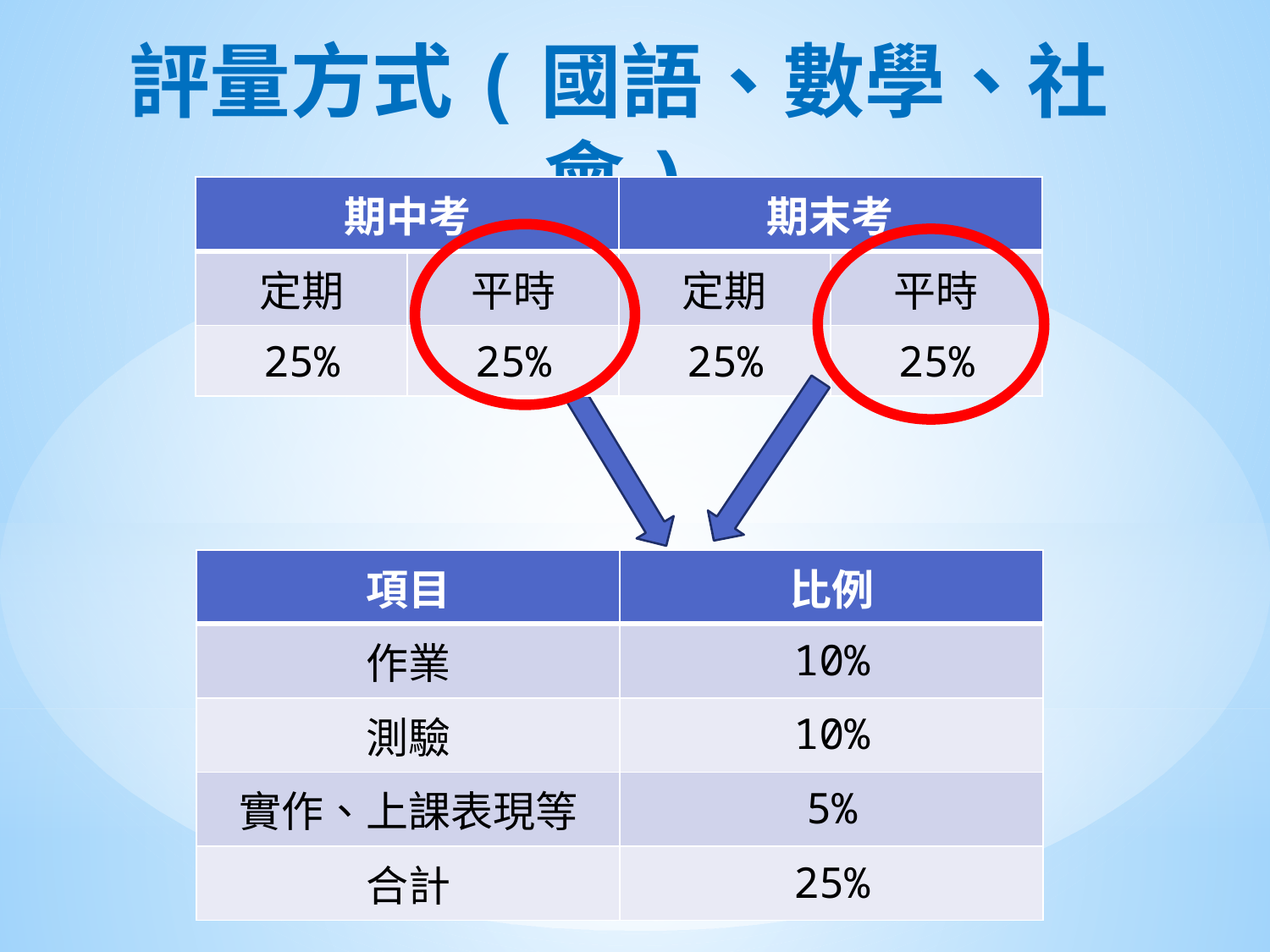

# 評量方式(國語、數學、社會)
| 期中考 |  | 期末考 |  |
| --- | --- | --- | --- |
| 定期 | 平時 | 定期 | 平時 |
| 25% | 25% | 25% | 25% |

| 項目 | 比例 |
| --- | --- |
| 作業 | 10% |
| 測驗 | 10% |
| 實作、上課表現等 | 5% |
| 合計 | 25% |